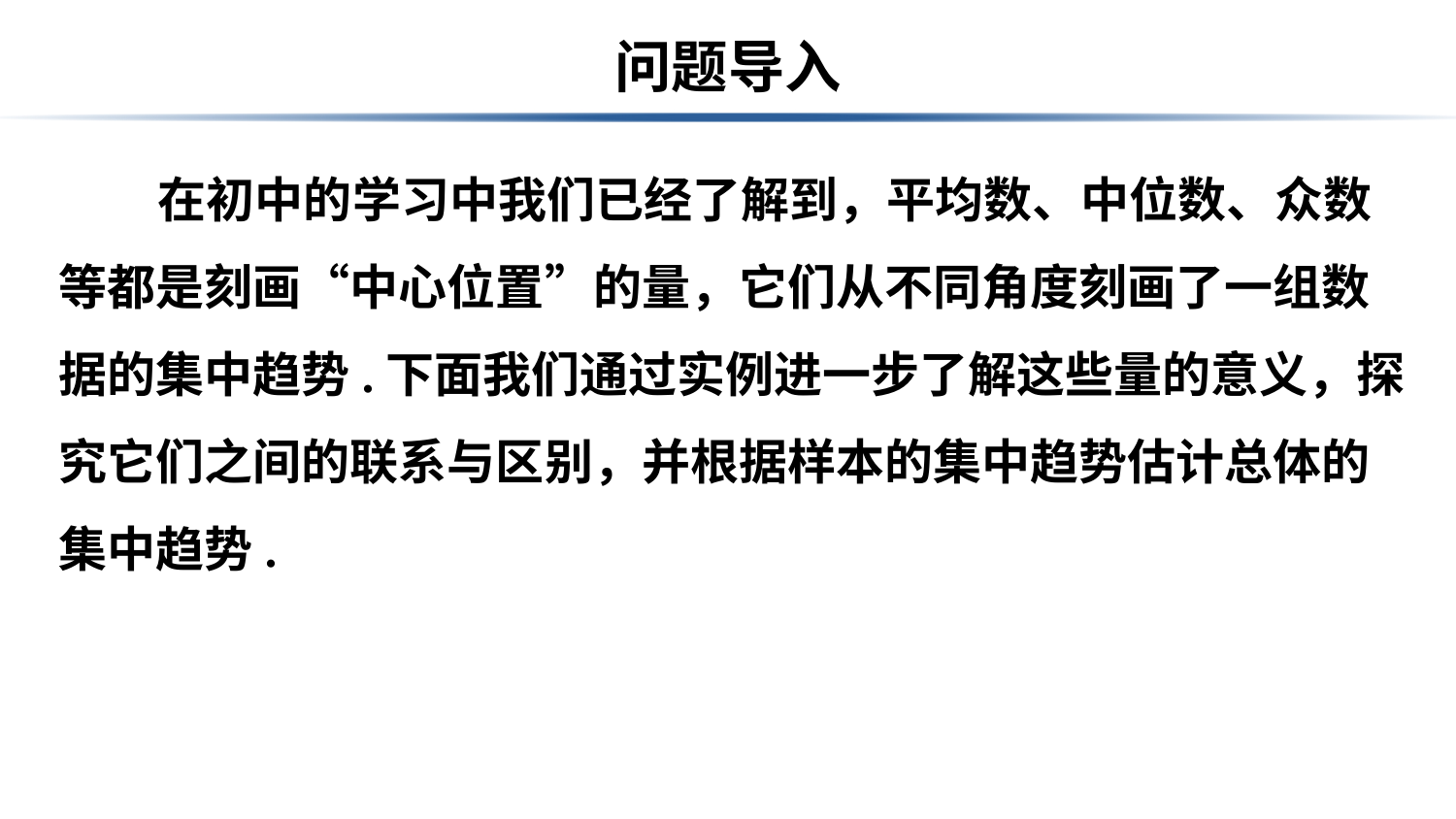

# 问题导入
        在初中的学习中我们已经了解到，平均数、中位数、众数等都是刻画“中心位置”的量，它们从不同角度刻画了一组数据的集中趋势.下面我们通过实例进一步了解这些量的意义，探究它们之间的联系与区别，并根据样本的集中趋势估计总体的集中趋势.